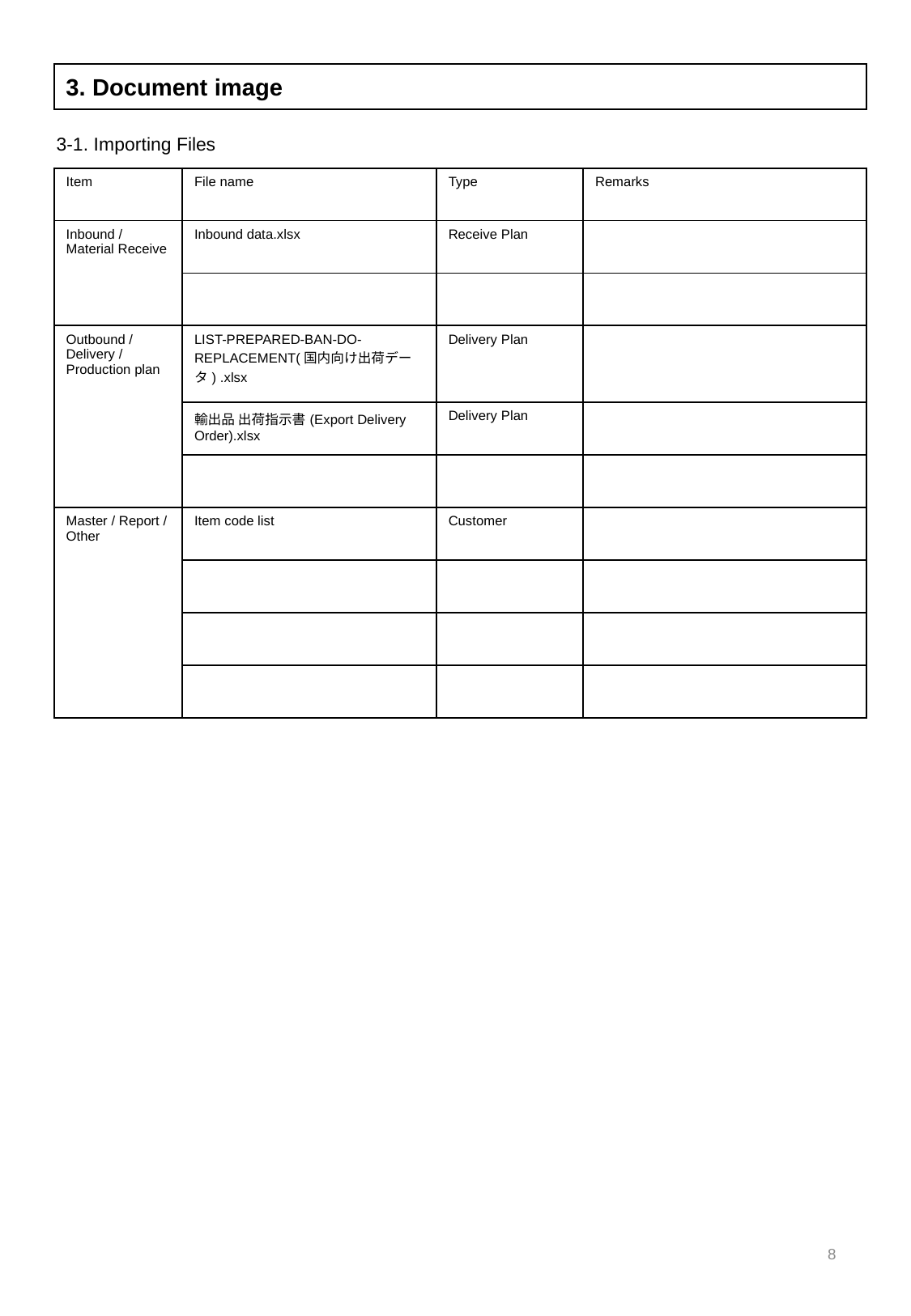

3. Document image
3-1. Importing Files
| Item | File name | Type | Remarks |
| --- | --- | --- | --- |
| Inbound / Material Receive | Inbound data.xlsx | Receive Plan |  |
|  |  |  |  |
| Outbound / Delivery / Production plan | LIST-PREPARED-BAN-DO-REPLACEMENT(国内向け出荷データ) .xlsx | Delivery Plan |  |
|  | 輸出品 出荷指示書(Export Delivery Order).xlsx | Delivery Plan |  |
|  |  |  |  |
| Master / Report / Other | Item code list | Customer |  |
|  |  |  |  |
|  |  |  |  |
|  |  |  |  |
8